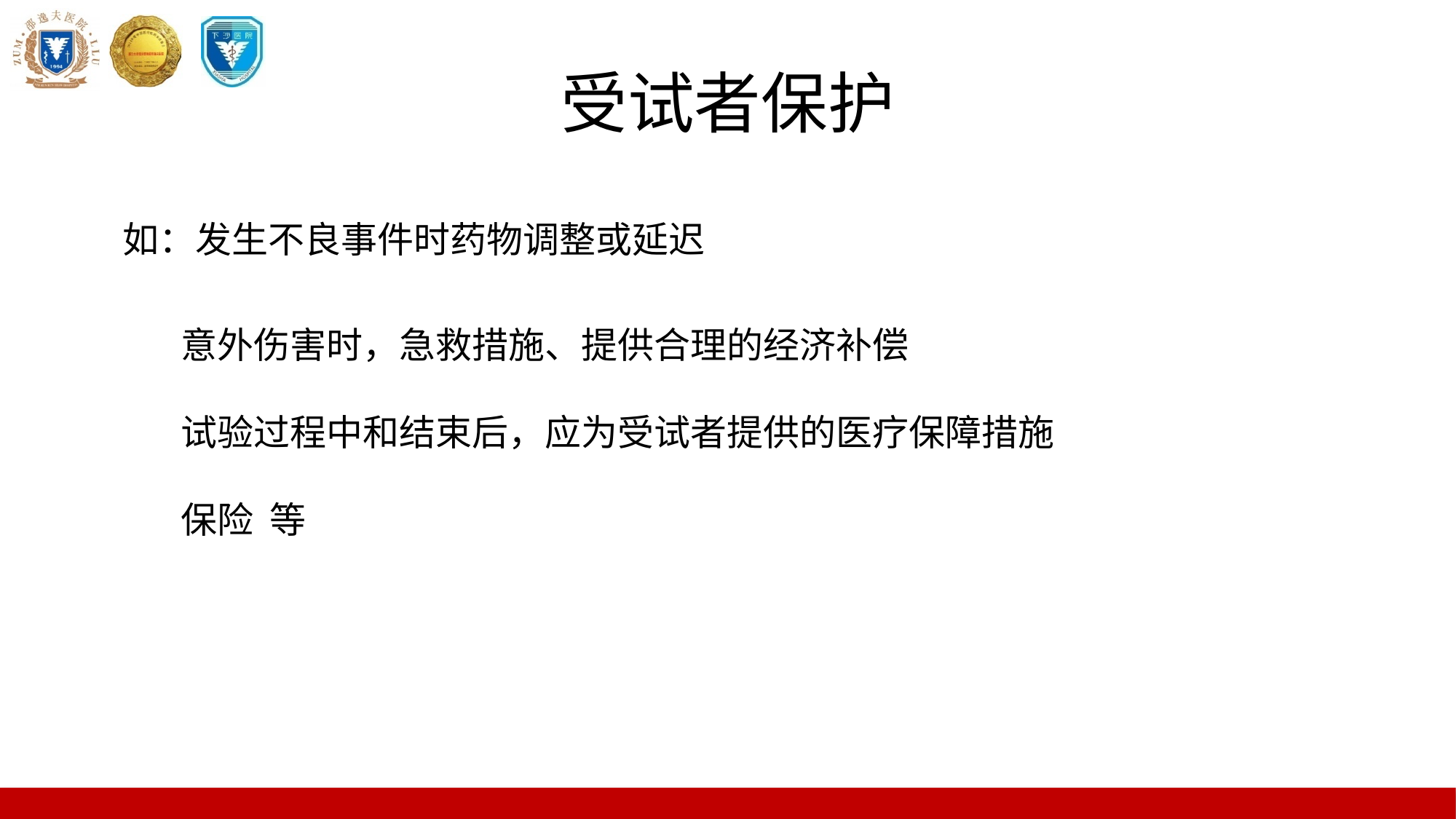

# 受试者保护
如：发生不良事件时药物调整或延迟

      意外伤害时，急救措施、提供合理的经济补偿

      试验过程中和结束后，应为受试者提供的医疗保障措施

      保险  等